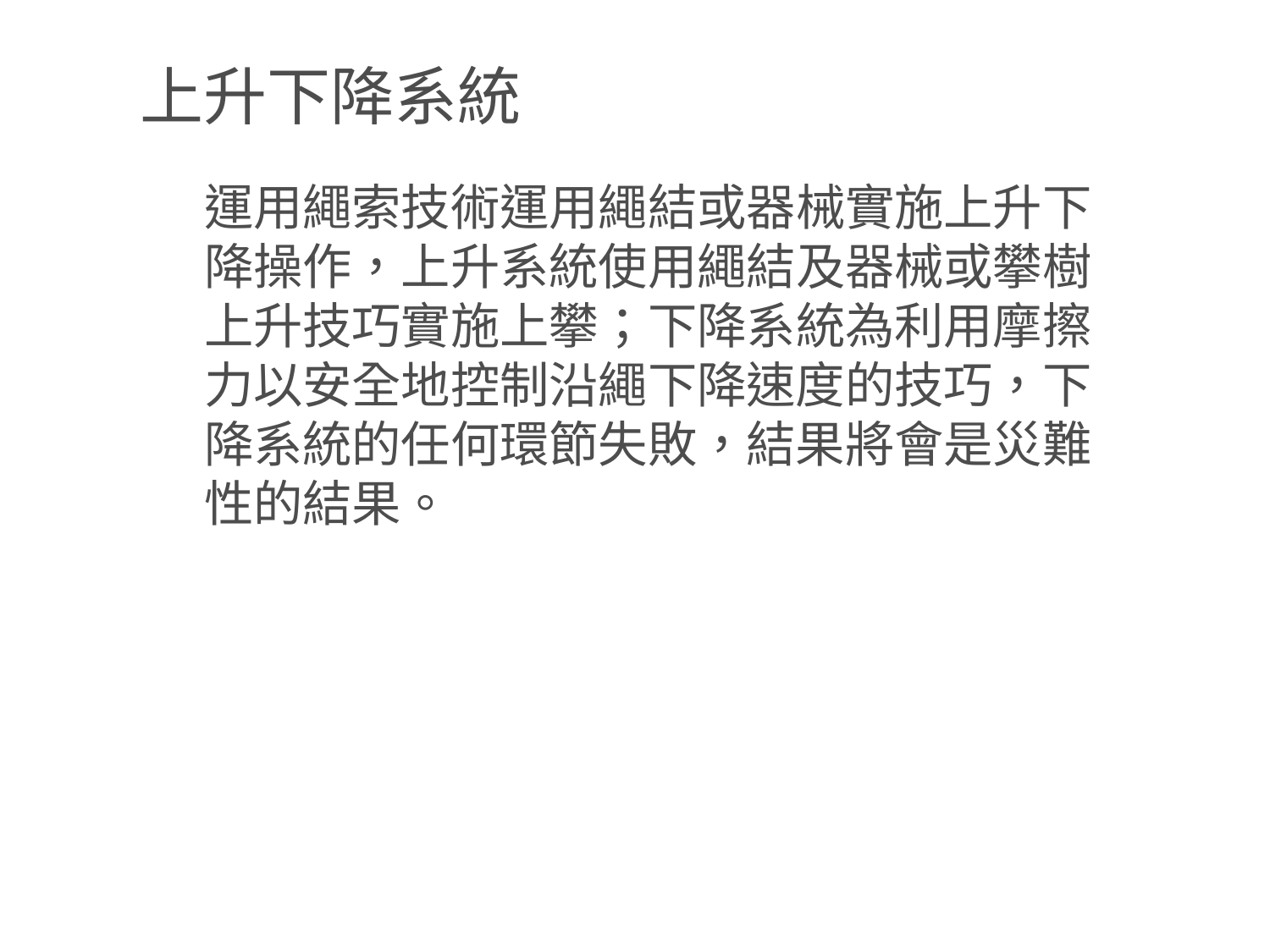

上升下降系統
運用繩索技術運用繩結或器械實施上升下降操作，上升系統使用繩結及器械或攀樹上升技巧實施上攀；下降系統為利用摩擦力以安全地控制沿繩下降速度的技巧，下降系統的任何環節失敗，結果將會是災難性的結果。